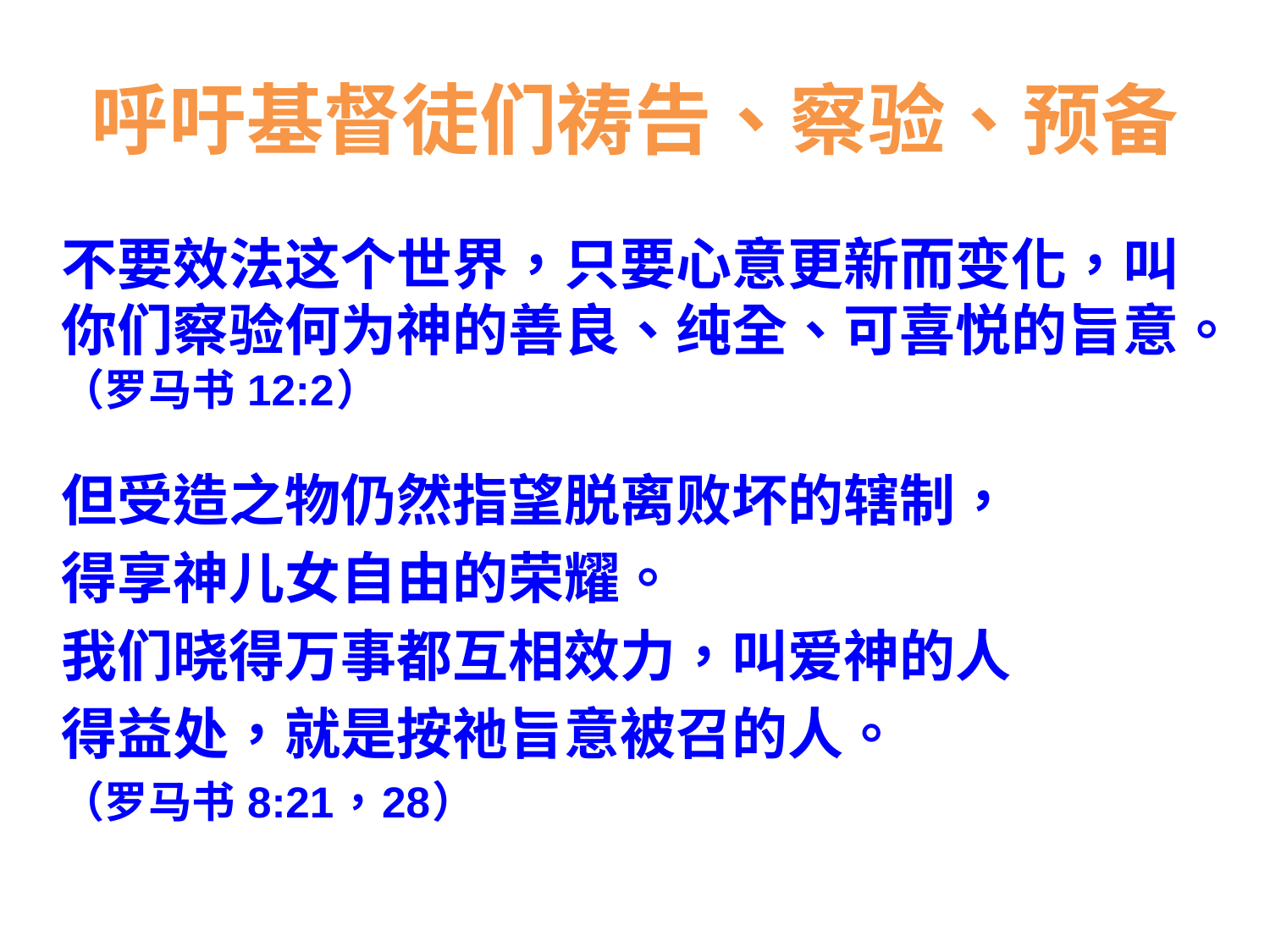

# 呼吁基督徒们祷告、察验、预备
不要效法这个世界，只要心意更新而变化，叫你们察验何为神的善良、纯全、可喜悦的旨意。（罗马书 12:2）

但受造之物仍然指望脱离败坏的辖制，
得享神儿女自由的荣耀。
我们晓得万事都互相效力，叫爱神的人
得益处，就是按祂旨意被召的人。
（罗马书 8:21，28）